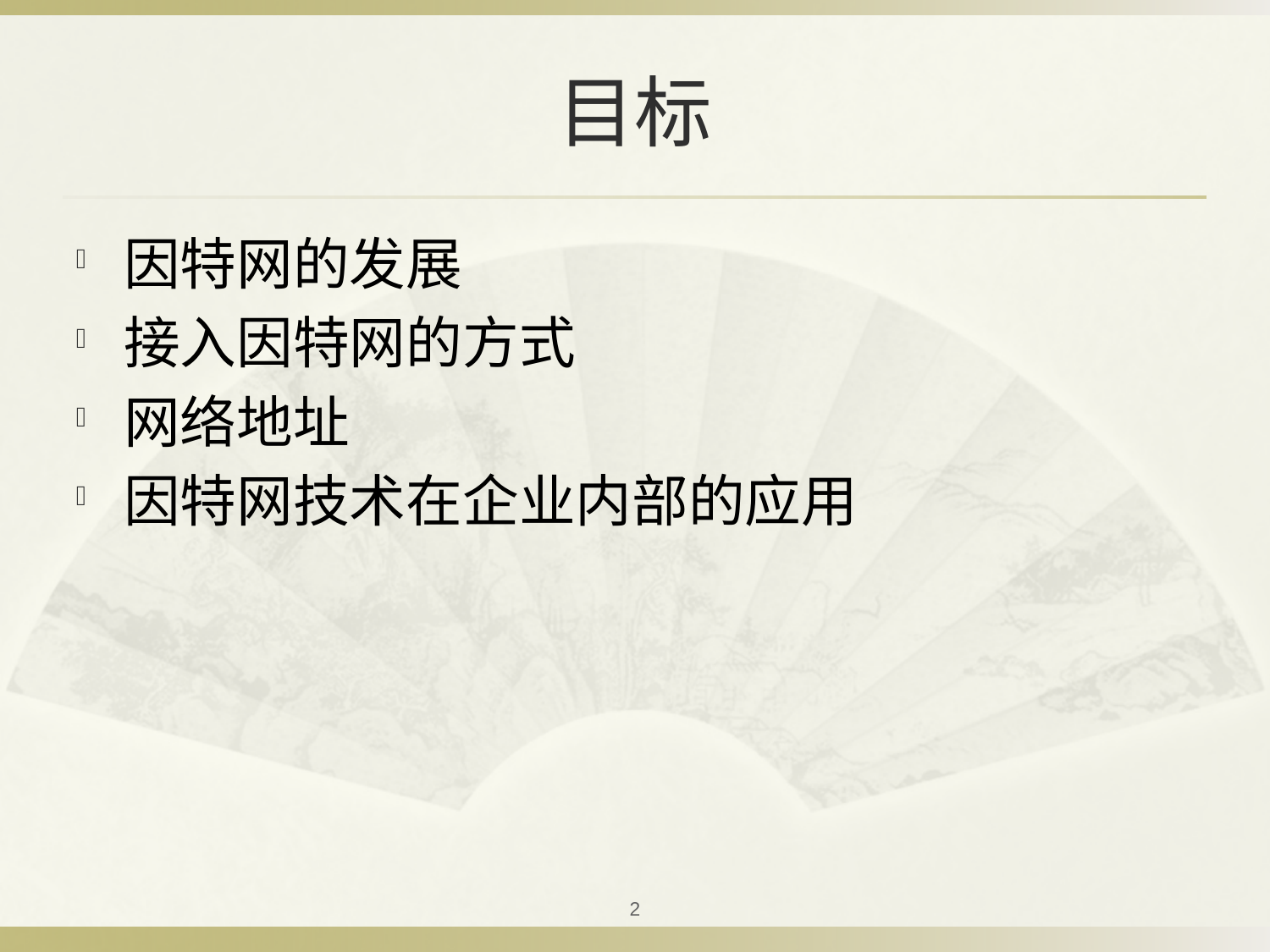

# 目标
因特网的发展
接入因特网的方式
网络地址
因特网技术在企业内部的应用
2